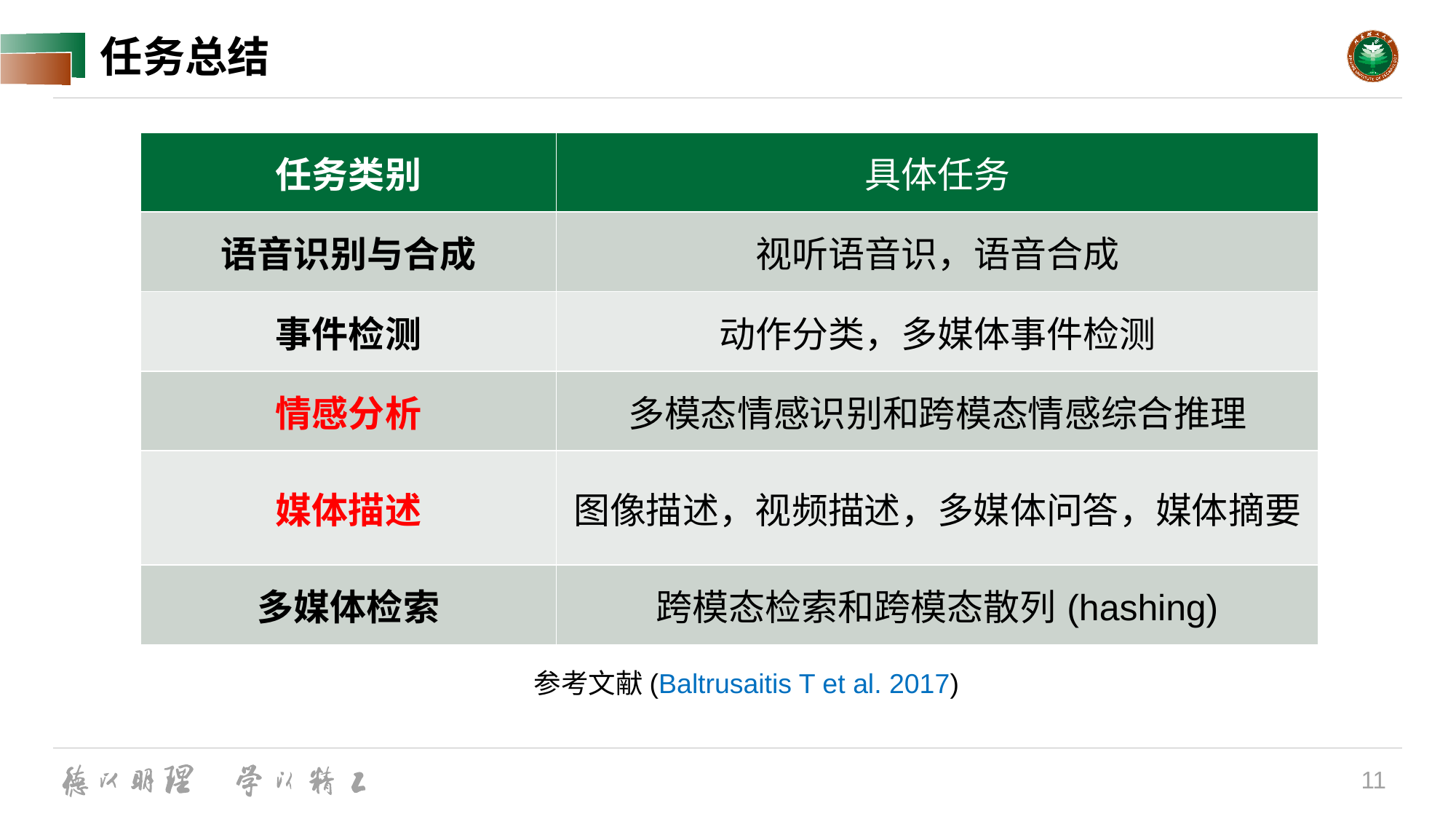

# 任务总结
| 任务类别 | 具体任务 |
| --- | --- |
| 语音识别与合成 | 视听语音识，语音合成 |
| 事件检测 | 动作分类，多媒体事件检测 |
| 情感分析 | 多模态情感识别和跨模态情感综合推理 |
| 媒体描述 | 图像描述，视频描述，多媒体问答，媒体摘要 |
| 多媒体检索 | 跨模态检索和跨模态散列(hashing) |
参考文献(Baltrusaitis T et al. 2017)